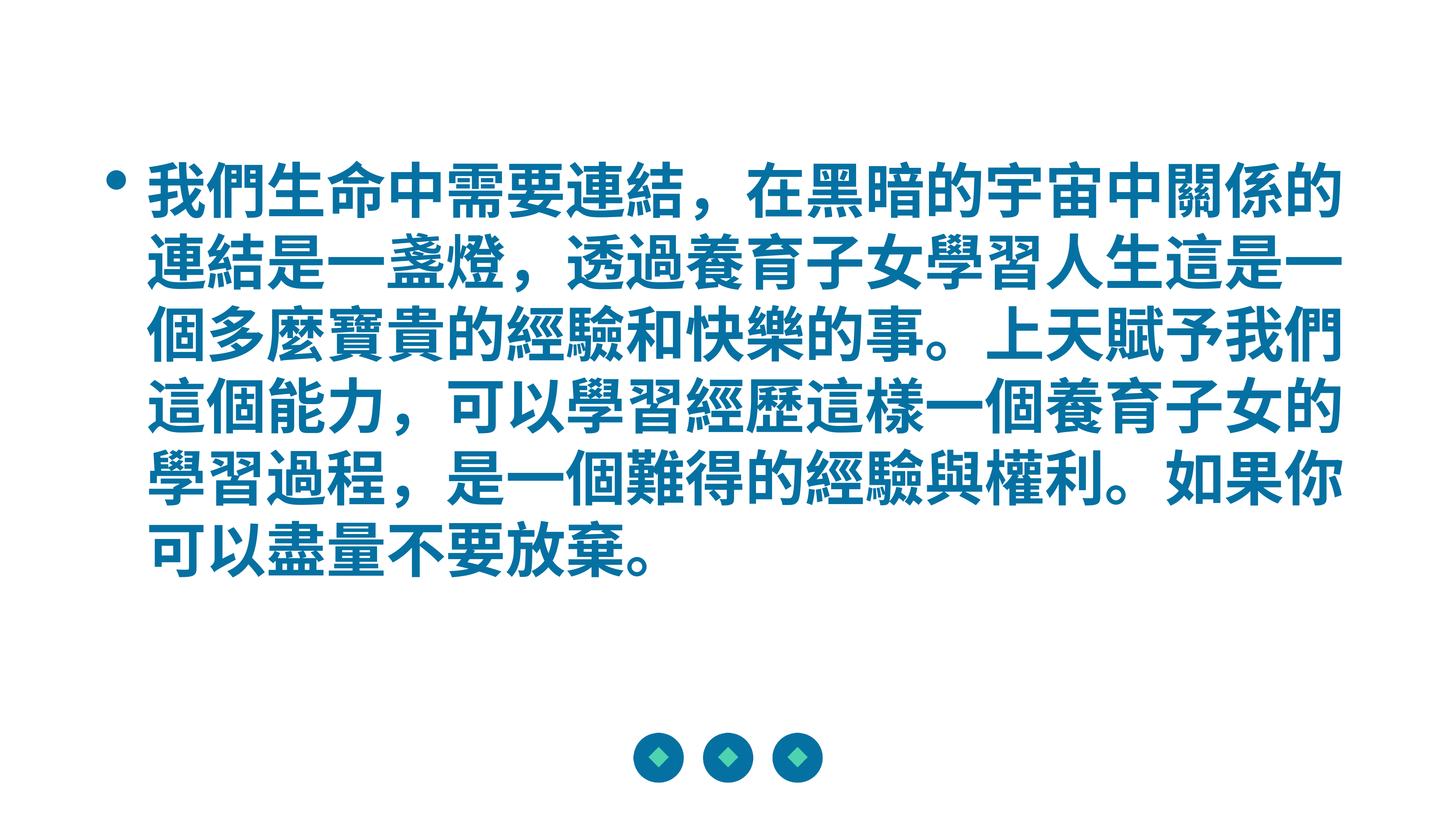

我們生命中需要連結，在黑暗的宇宙中關係的連結是一盞燈，透過養育子女學習人生這是一個多麼寶貴的經驗和快樂的事。上天賦予我們這個能力，可以學習經歷這樣一個養育子女的學習過程，是一個難得的經驗與權利。如果你可以盡量不要放棄。